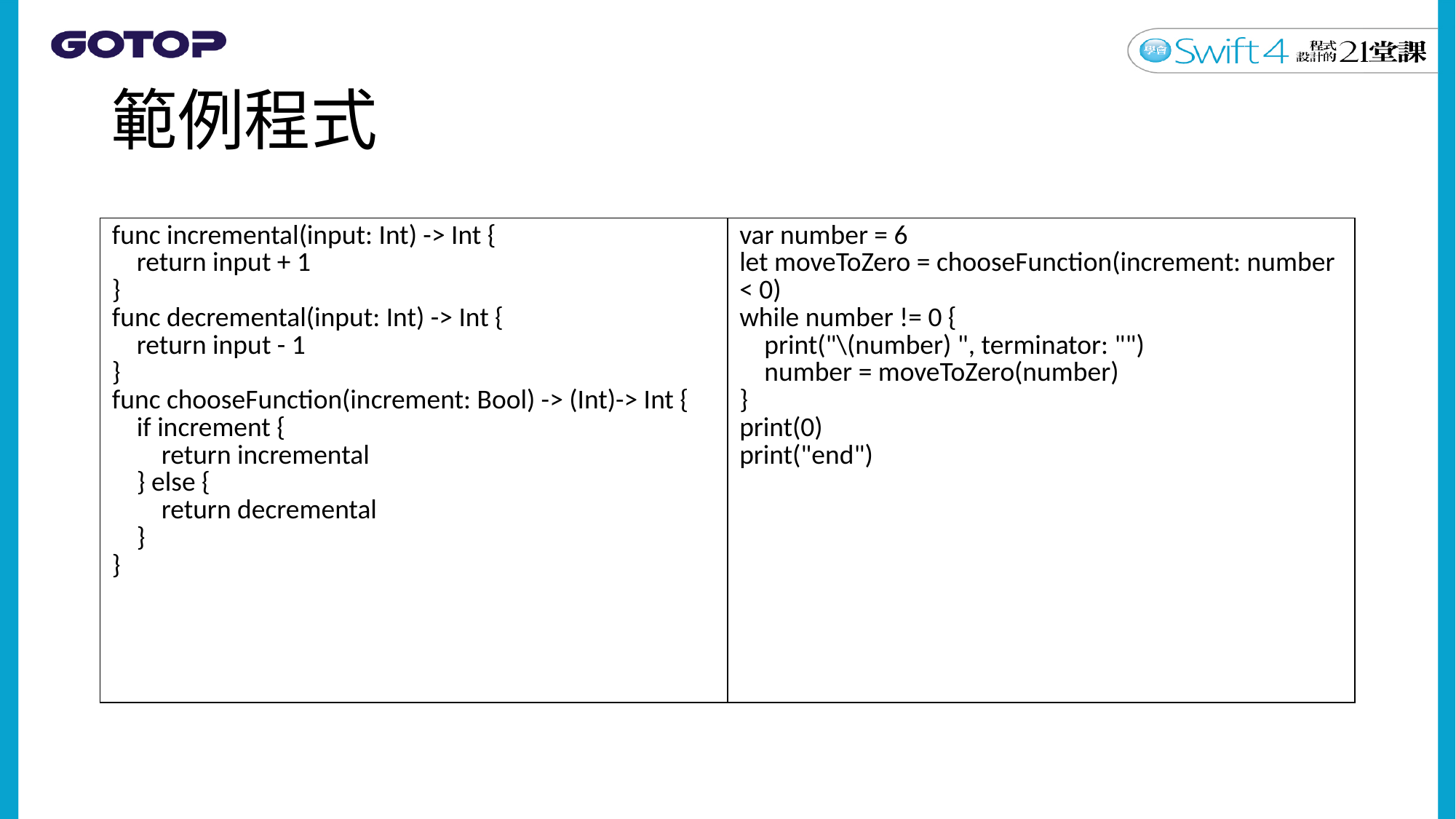

# 範例程式
| func incremental(input: Int) -> Int { return input + 1 } func decremental(input: Int) -> Int { return input - 1 } func chooseFunction(increment: Bool) -> (Int)-> Int { if increment { return incremental } else { return decremental } } | var number = 6 let moveToZero = chooseFunction(increment: number < 0) while number != 0 { print("\(number) ", terminator: "") number = moveToZero(number) } print(0) print("end") |
| --- | --- |